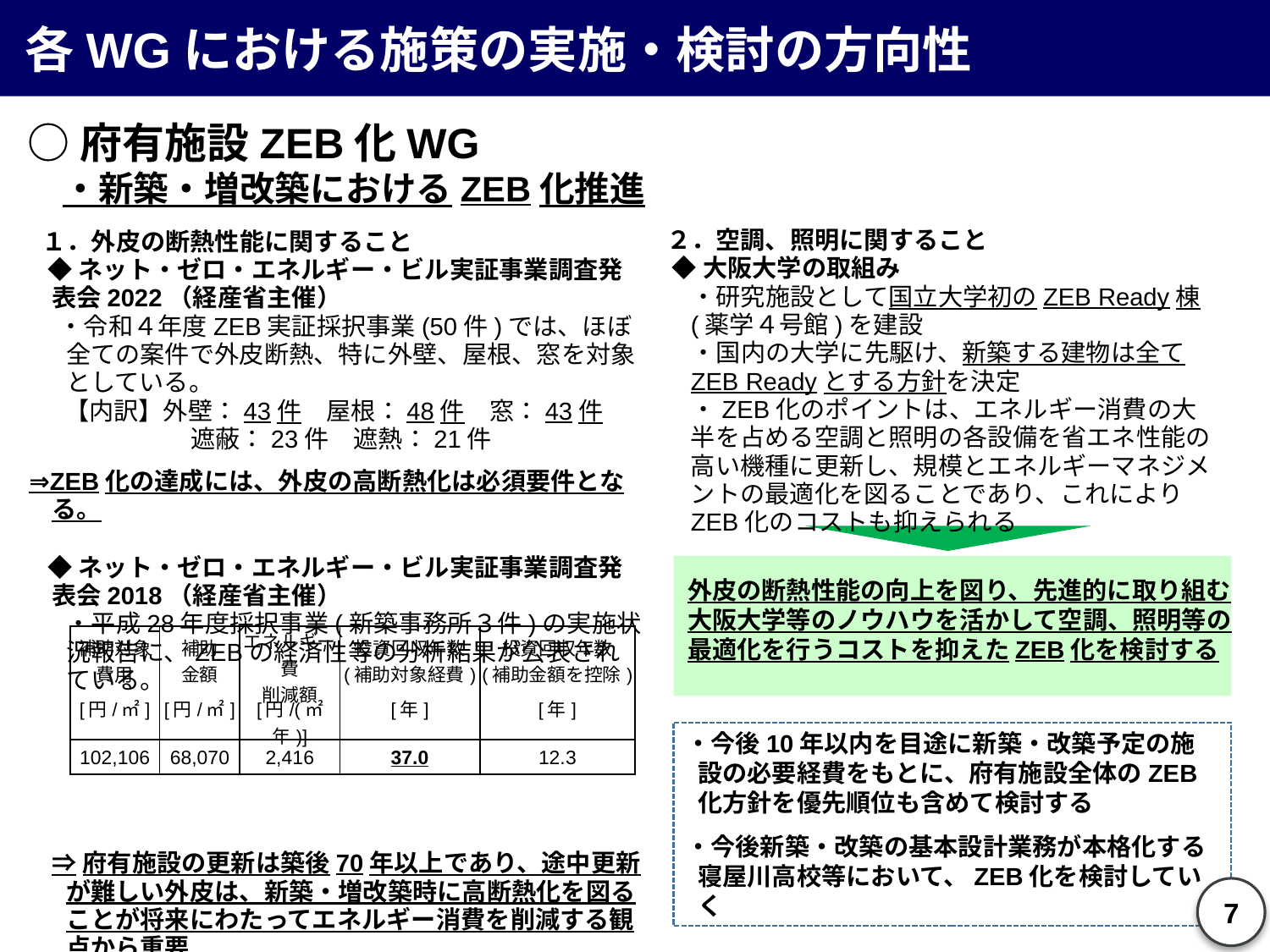

各WGにおける施策の実施・検討の方向性
○府有施設ZEB化WG
　・新築・増改築におけるZEB化推進
２．空調、照明に関すること
 ◆大阪大学の取組み
　・研究施設として国立大学初のZEB Ready棟(薬学４号館)を建設
　・国内の大学に先駆け、新築する建物は全てZEB Readyとする方針を決定
　・ZEB化のポイントは、エネルギー消費の大半を占める空調と照明の各設備を省エネ性能の高い機種に更新し、規模とエネルギーマネジメントの最適化を図ることであり、これによりZEB化のコストも抑えられる
１．外皮の断熱性能に関すること
 ◆ネット・ゼロ・エネルギー・ビル実証事業調査発表会2022（経産省主催）
  ・令和４年度ZEB実証採択事業(50件)では、ほぼ全ての案件で外皮断熱、特に外壁、屋根、窓を対象としている。
   【内訳】外壁：43件　屋根：48件　窓：43件
　　　　　　遮蔽：23件　遮熱：21件

⇒ZEB化の達成には、外皮の高断熱化は必須要件となる。

 ◆ネット・ゼロ・エネルギー・ビル実証事業調査発表会2018（経産省主催）
　・平成28年度採択事業(新築事務所３件)の実施状況報告に、ZEBの経済性等の分析結果が公表されている。

⇒府有施設の更新は築後70年以上であり、途中更新が難しい外皮は、新築・増改築時に高断熱化を図ることが将来にわたってエネルギー消費を削減する観点から重要

外皮の断熱性能の向上を図り、先進的に取り組む大阪大学等のノウハウを活かして空調、照明等の最適化を行うコストを抑えたZEB化を検討する
| 補助対象 費用 | 補助 金額 | エネルギー費 削減額 | 投資回収年数 (補助対象経費) | 投資回収年数 (補助金額を控除) |
| --- | --- | --- | --- | --- |
| [円/㎡] | [円/㎡] | [円/(㎡年)] | [年] | [年] |
| 102,106 | 68,070 | 2,416 | 37.0 | 12.3 |
・今後10年以内を目途に新築・改築予定の施設の必要経費をもとに、府有施設全体のZEB化方針を優先順位も含めて検討する

・今後新築・改築の基本設計業務が本格化する寝屋川高校等において、ZEB化を検討していく
7